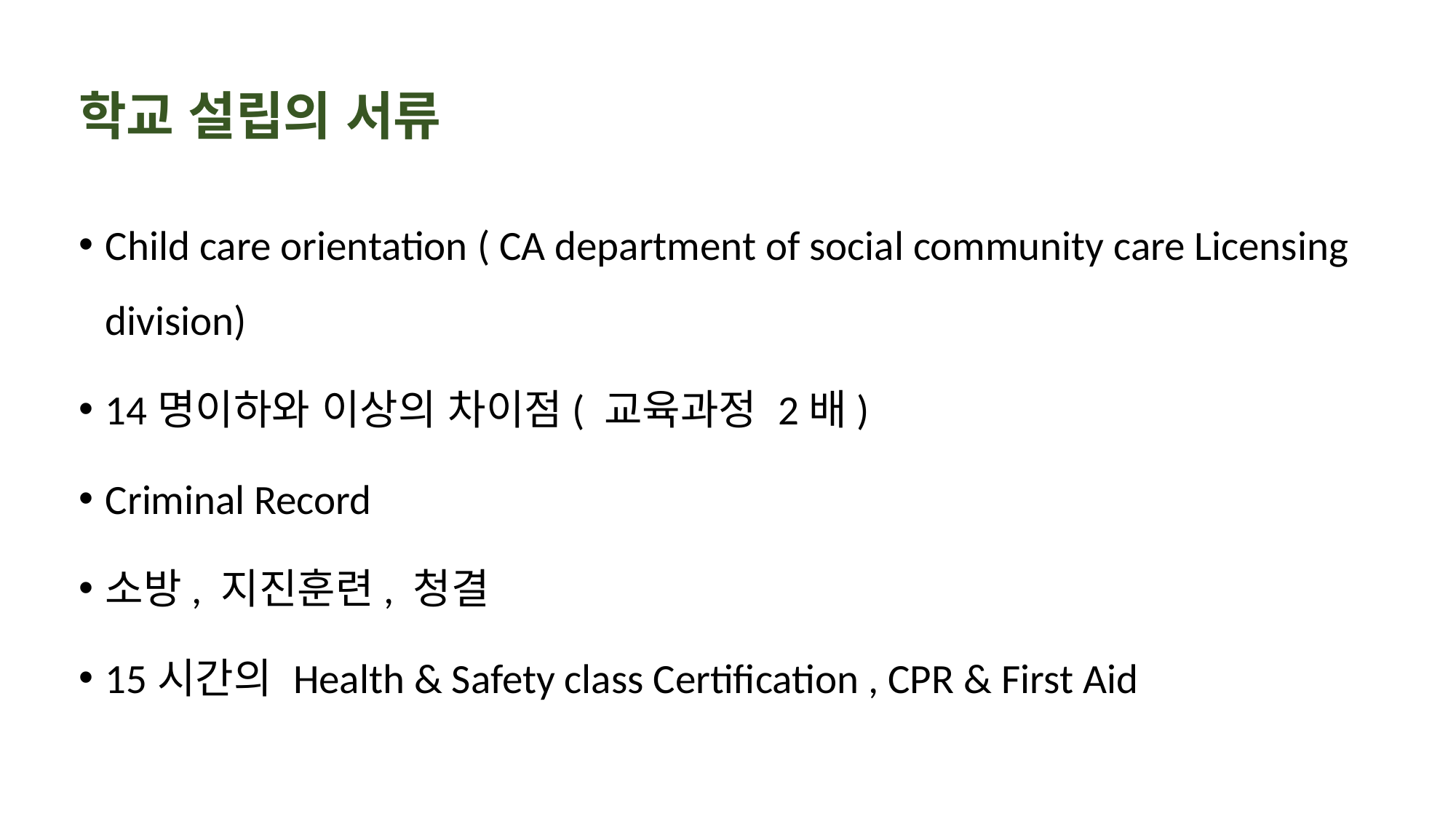

학교 설립의 서류
Child care orientation ( CA department of social community care Licensing division)
14명이하와 이상의 차이점( 교육과정 2배)
Criminal Record
소방, 지진훈련, 청결
15시간의 Health & Safety class Certification , CPR & First Aid